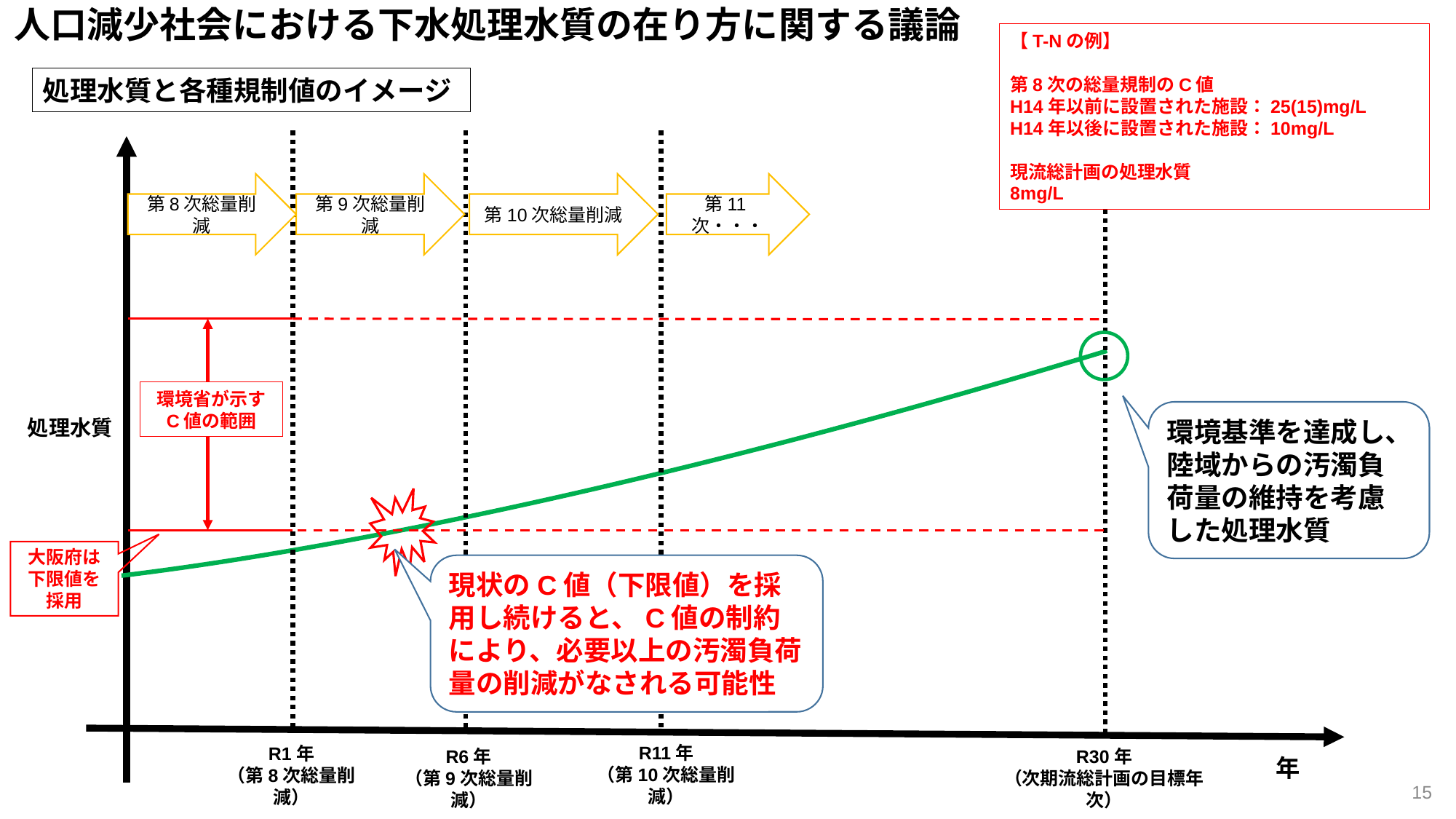

人口減少社会における下水処理水質の在り方に関する議論
【T-Nの例】

第8次の総量規制のC値
H14年以前に設置された施設：25(15)mg/L
H14年以後に設置された施設：10mg/L

現流総計画の処理水質
8mg/L
処理水質と各種規制値のイメージ
第11次・・・
第8次総量削減
第9次総量削減
第10次総量削減

環境省が示す
C値の範囲
環境基準を達成し、陸域からの汚濁負荷量の維持を考慮した処理水質
処理水質

大阪府は
下限値を採用
現状のC値（下限値）を採用し続けると、C値の制約により、必要以上の汚濁負荷量の削減がなされる可能性
R11年
（第10次総量削減）
R1年
（第8次総量削減）
R30年
（次期流総計画の目標年次）
R6年
（第9次総量削減）
年
15